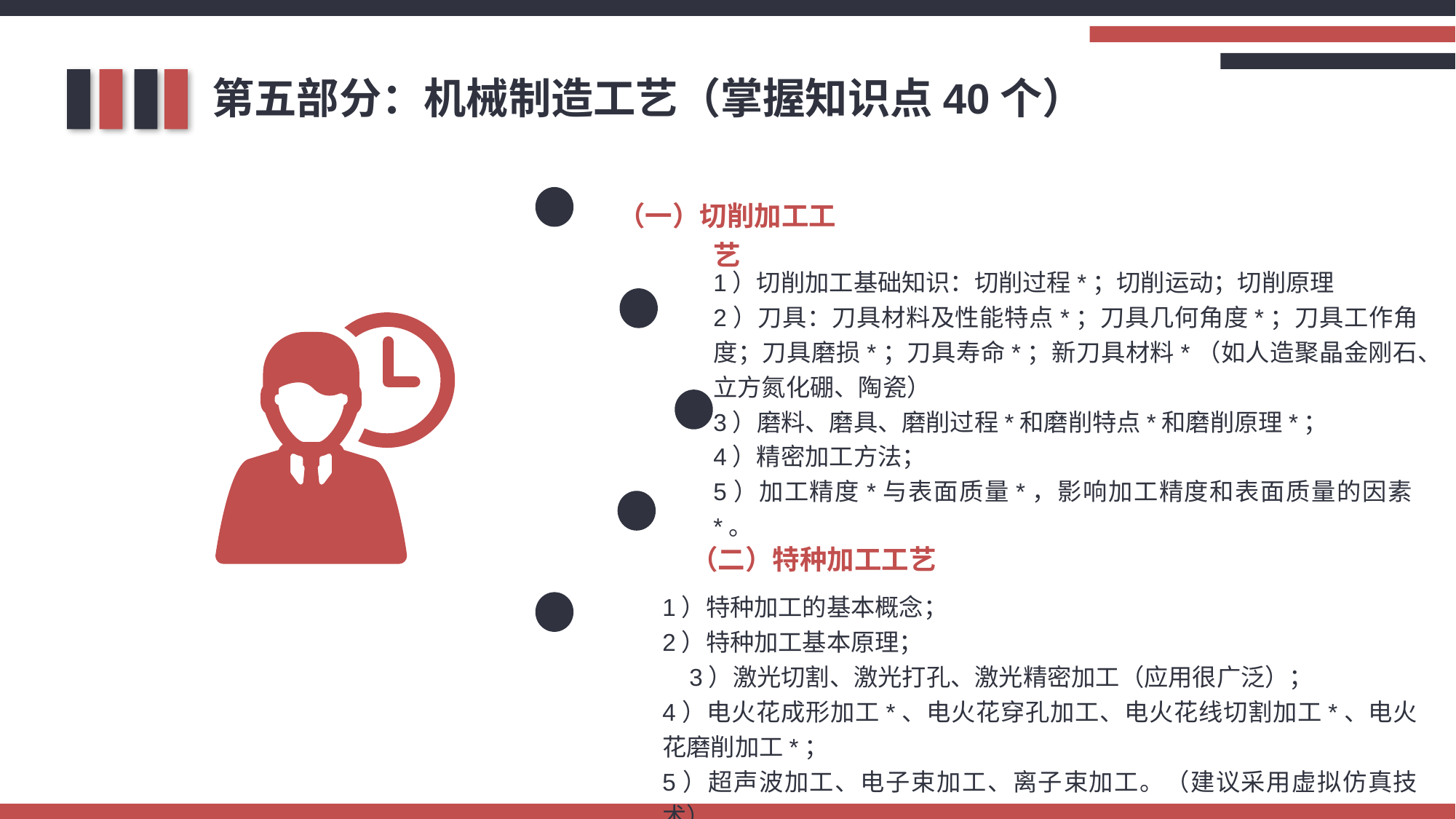

第五部分：机械制造工艺（掌握知识点40个）

（一）切削加工工艺
1）切削加工基础知识：切削过程*；切削运动；切削原理
2）刀具：刀具材料及性能特点*；刀具几何角度*；刀具工作角度；刀具磨损*；刀具寿命*；新刀具材料*（如人造聚晶金刚石、立方氮化硼、陶瓷）
3）磨料、磨具、磨削过程*和磨削特点*和磨削原理*；
4）精密加工方法；
5）加工精度*与表面质量*，影响加工精度和表面质量的因素*。

（二）特种加工工艺
1）特种加工的基本概念；
2）特种加工基本原理；
    3）激光切割、激光打孔、激光精密加工（应用很广泛）；
4）电火花成形加工*、电火花穿孔加工、电火花线切割加工*、电火花磨削加工*；
5）超声波加工、电子束加工、离子束加工。（建议采用虚拟仿真技术）